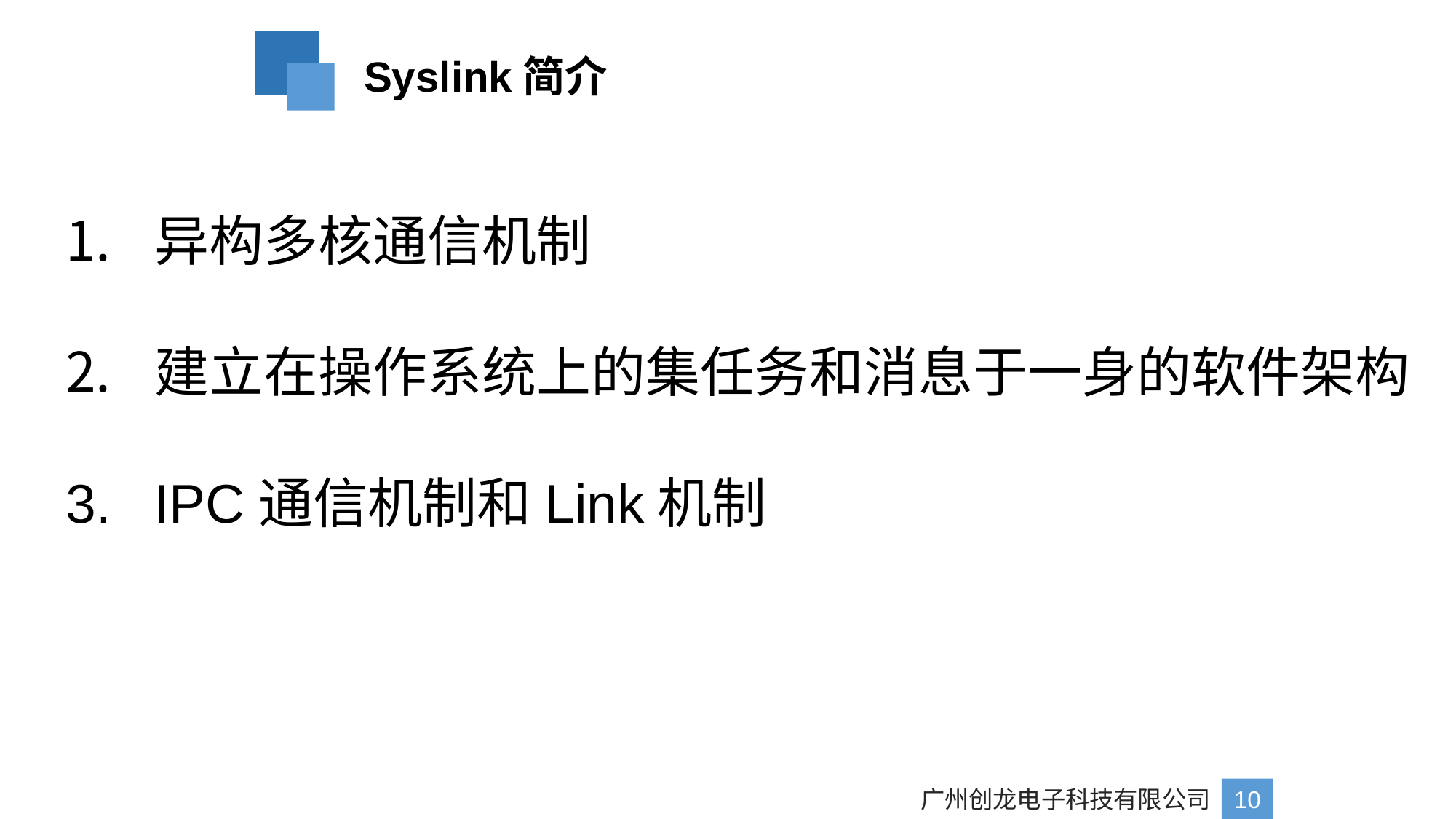

Syslink简介
异构多核通信机制

建立在操作系统上的集任务和消息于一身的软件架构

IPC通信机制和Link机制
广州创龙电子科技有限公司
10